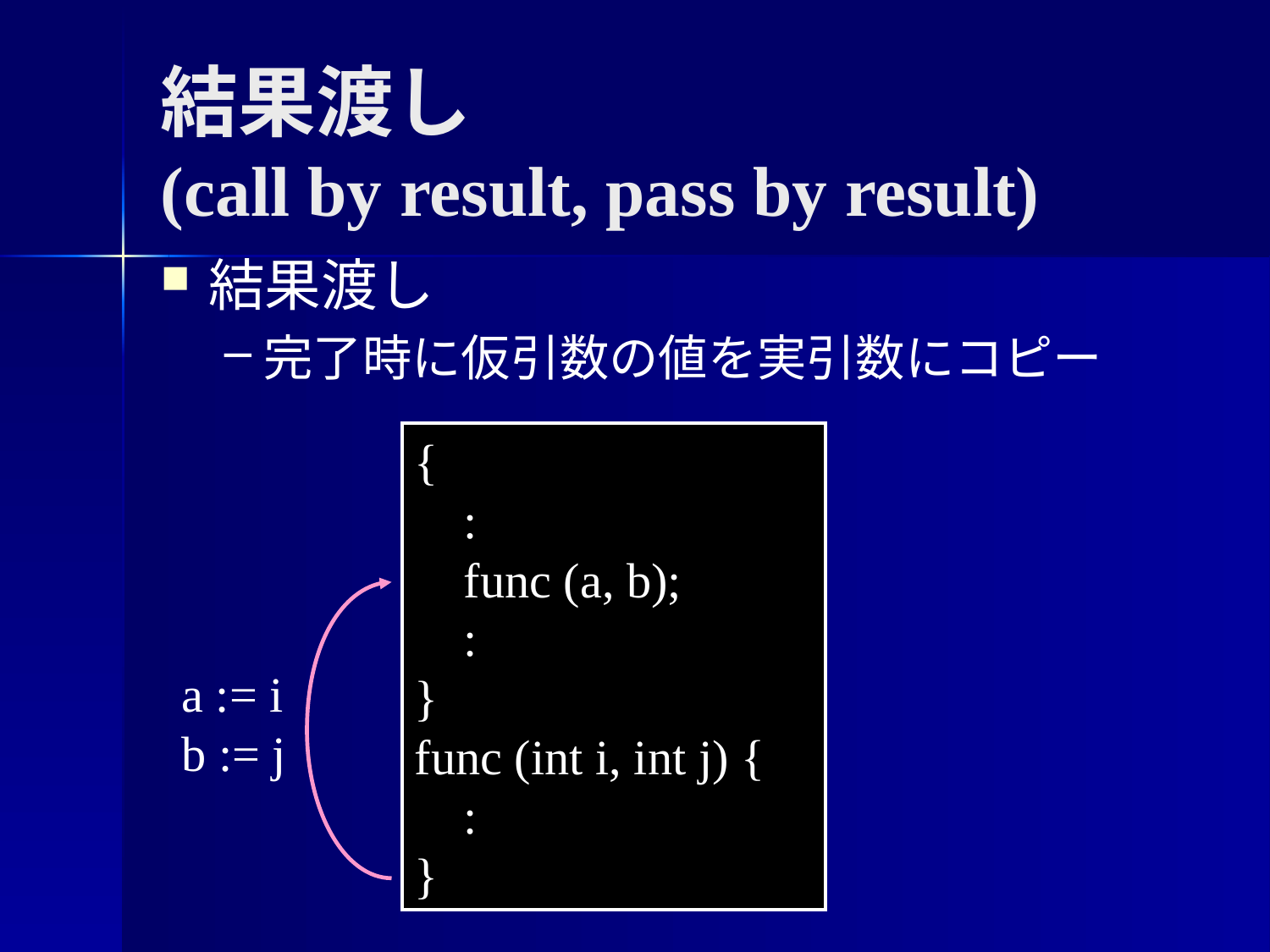

結果渡し
(call by result, pass by result)
結果渡し
完了時に仮引数の値を実引数にコピー
{
    :
    func (a, b);
    :
}
func (int i, int j) {
    :
}

a := i
b := j